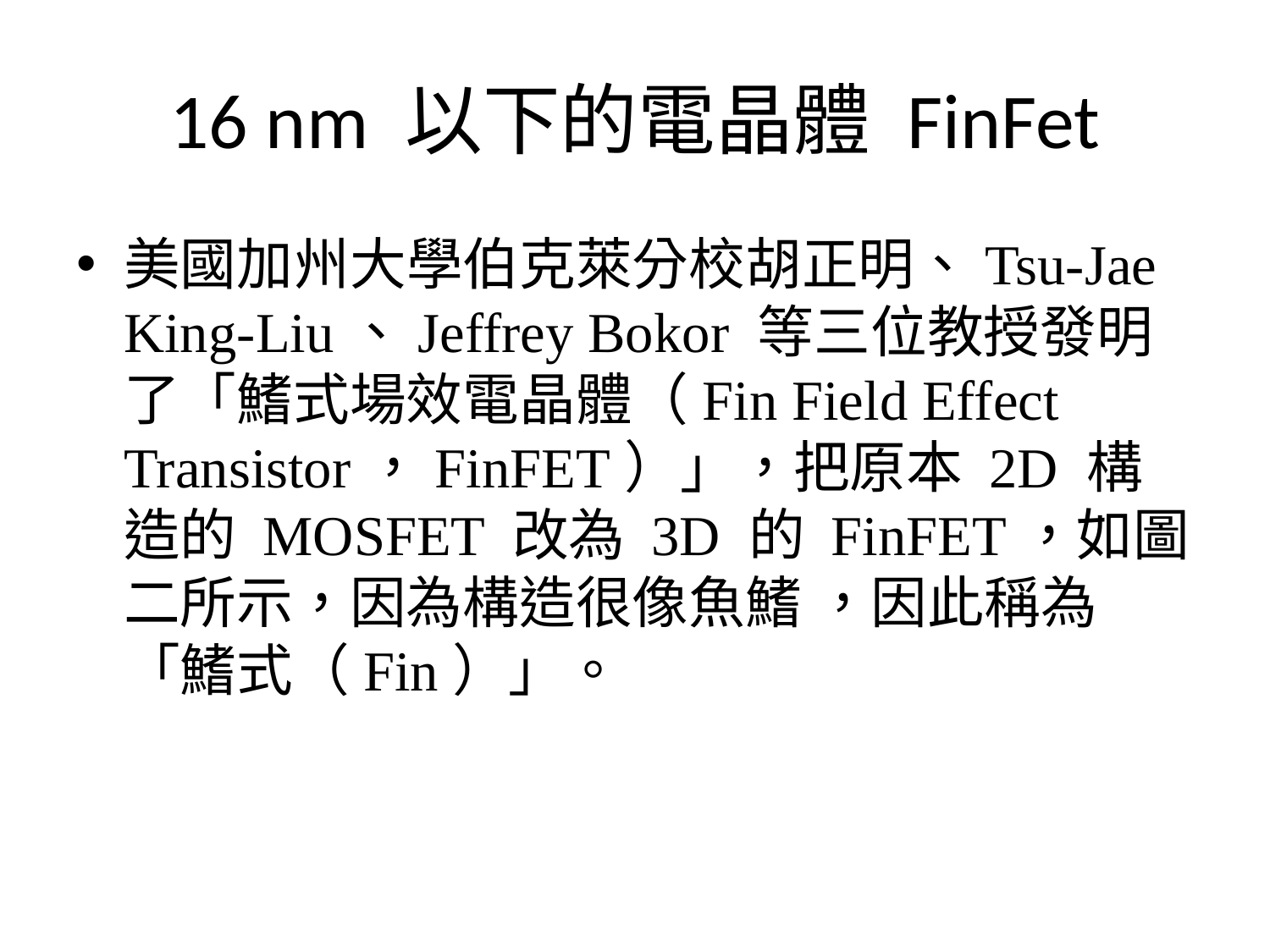

# 16 nm 以下的電晶體 FinFet
美國加州大學伯克萊分校胡正明、Tsu-Jae King-Liu、Jeffrey Bokor 等三位教授發明了「鰭式場效電晶體（Fin Field Effect Transistor，FinFET）」，把原本 2D 構造的 MOSFET 改為 3D 的 FinFET，如圖二所示，因為構造很像魚鰭 ，因此稱為「鰭式（Fin）」。